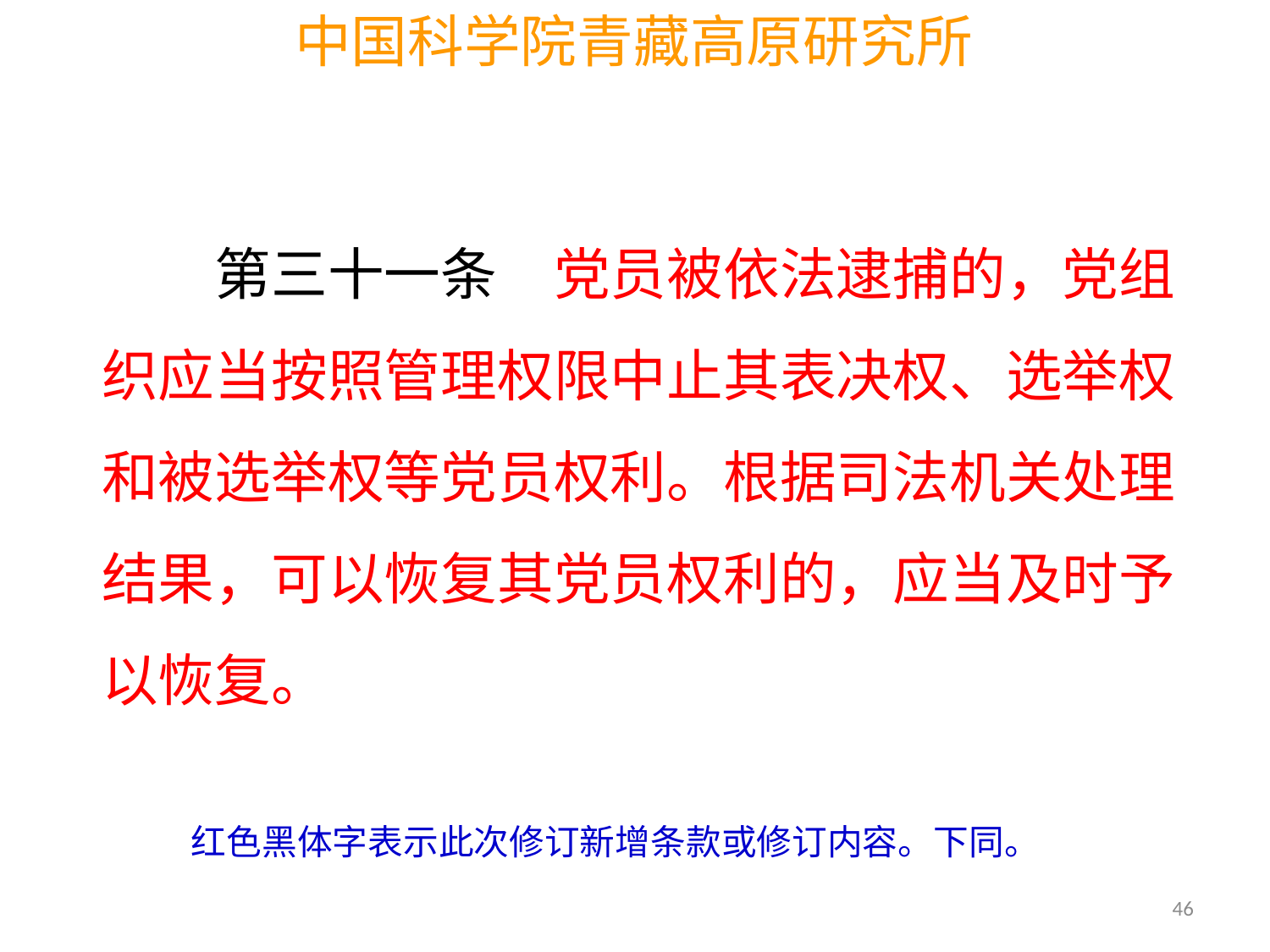

第三十一条　党员被依法逮捕的，党组织应当按照管理权限中止其表决权、选举权和被选举权等党员权利。根据司法机关处理结果，可以恢复其党员权利的，应当及时予以恢复。
    红色黑体字表示此次修订新增条款或修订内容。下同。
46